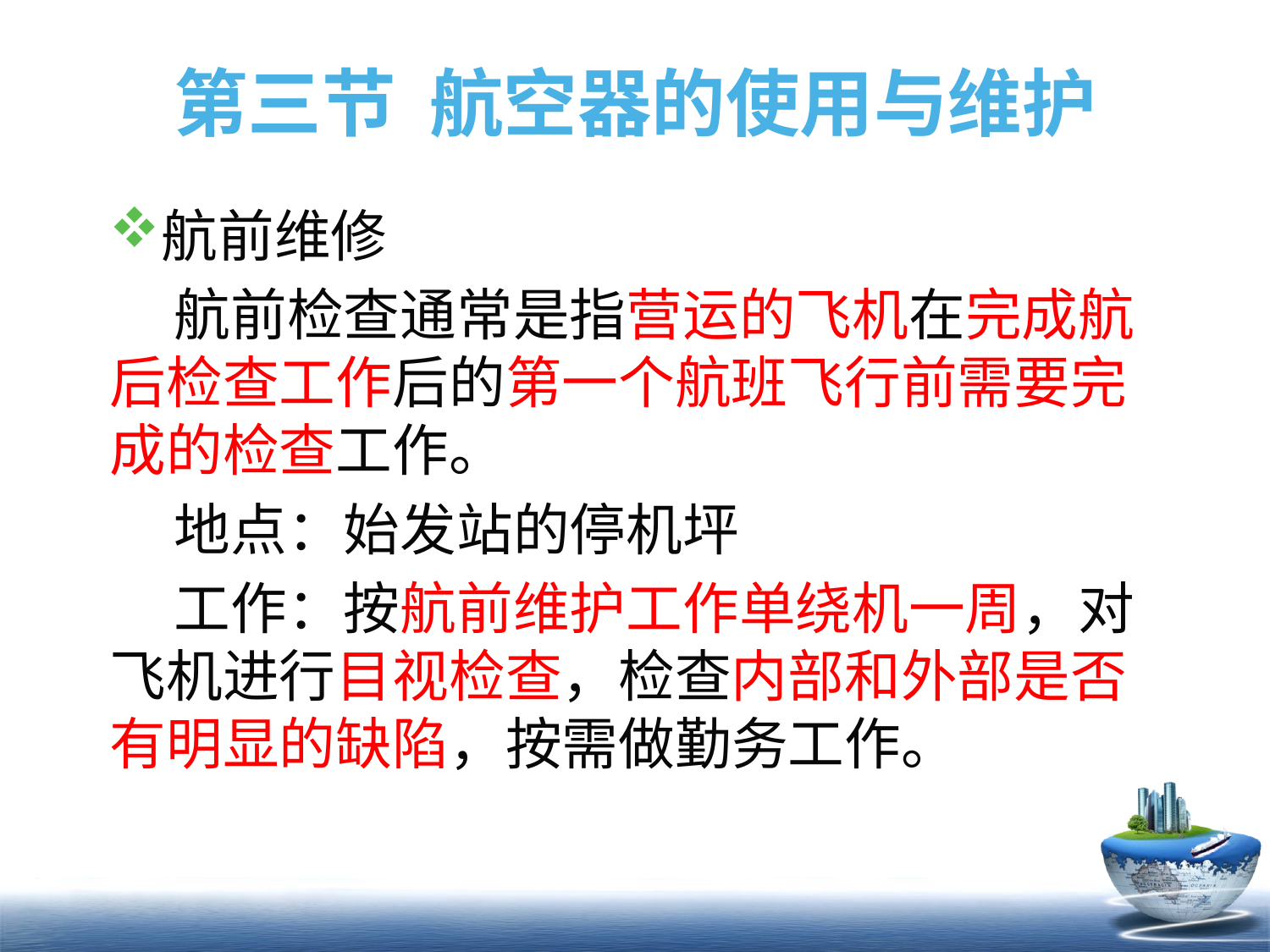

# 第三节  航空器的使用与维护
航前维修
    航前检查通常是指营运的飞机在完成航后检查工作后的第一个航班飞行前需要完成的检查工作。
    地点：始发站的停机坪
    工作：按航前维护工作单绕机一周，对飞机进行目视检查，检查内部和外部是否有明显的缺陷，按需做勤务工作。